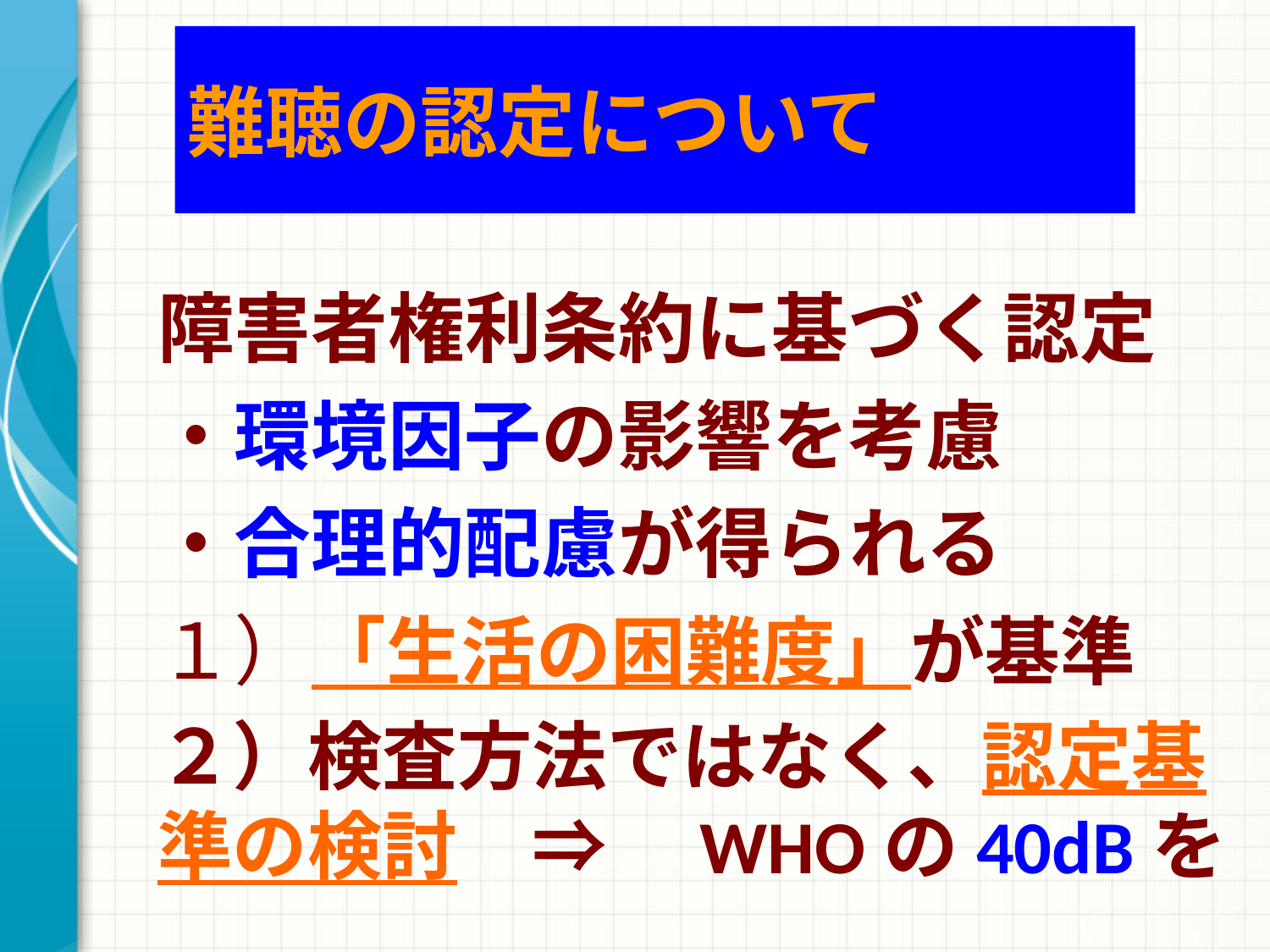

# 難聴の認定について
障害者権利条約に基づく認定
・環境因子の影響を考慮
・合理的配慮が得られる
１）「生活の困難度」が基準
２）検査方法ではなく、認定基準の検討　⇒　WHOの40dBを